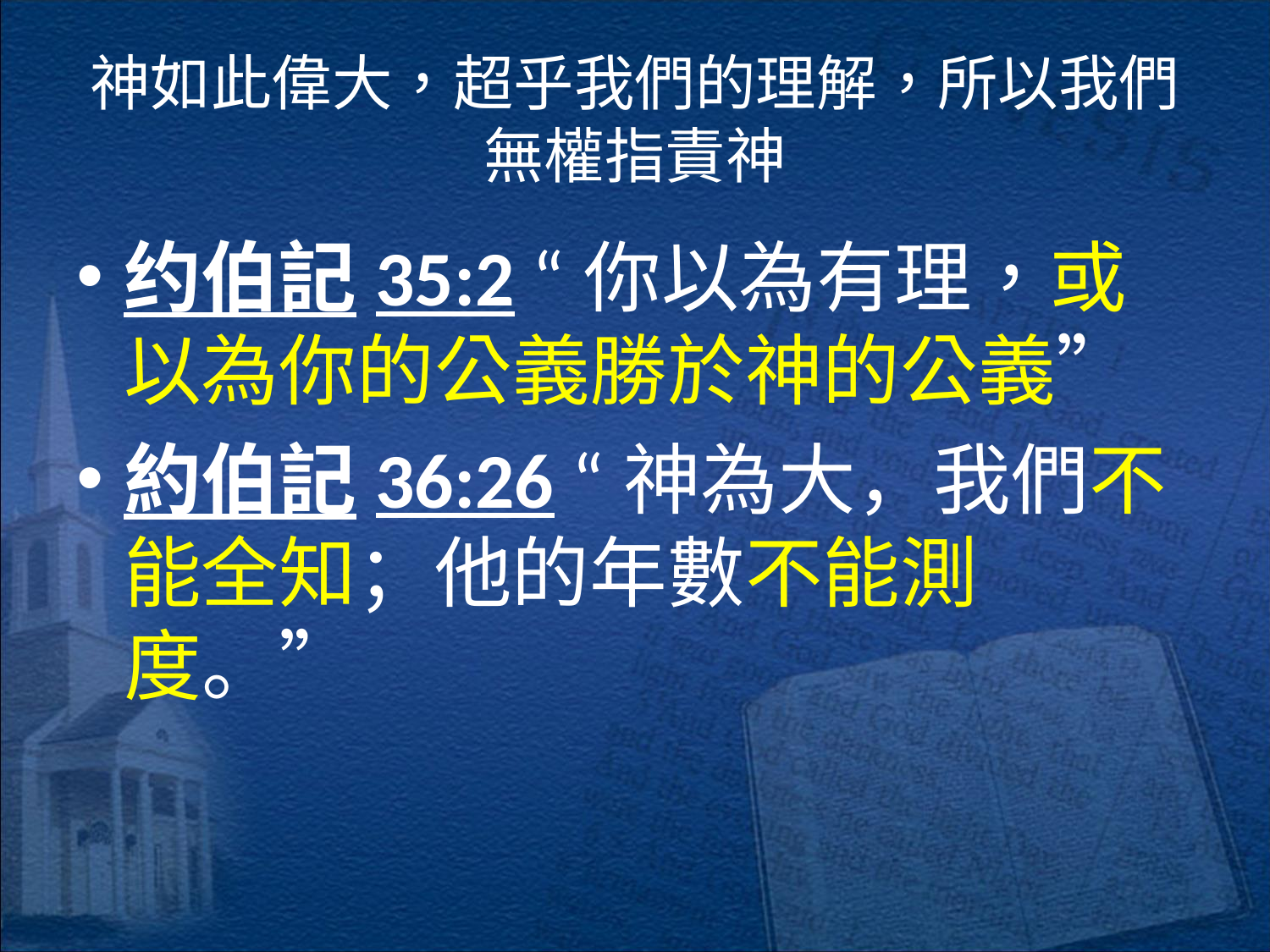

# 神如此偉大，超乎我們的理解，所以我們無權指責神
约伯記35:2 “你以為有理，或以為你的公義勝於神的公義”
約伯記36:26 “神為大，我們不能全知；他的年數不能測度。”